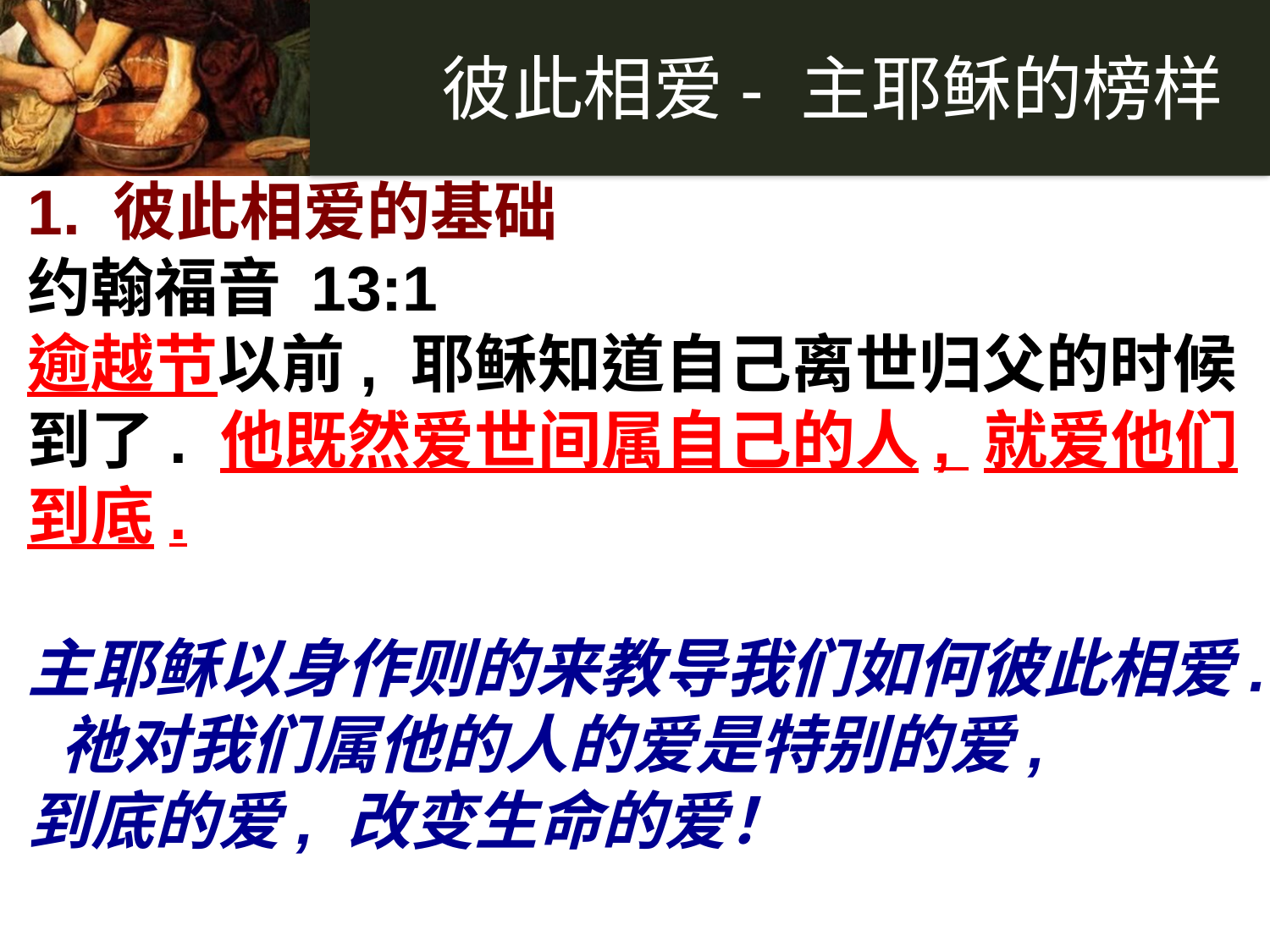

1. 彼此相爱的基础
约翰福音 13:1
逾越节以前, 耶稣知道自己离世归父的时候到了. 他既然爱世间属自己的人, 就爱他们到底.

主耶稣以身作则的来教导我们如何彼此相爱. 祂对我们属他的人的爱是特别的爱,
到底的爱, 改变生命的爱！